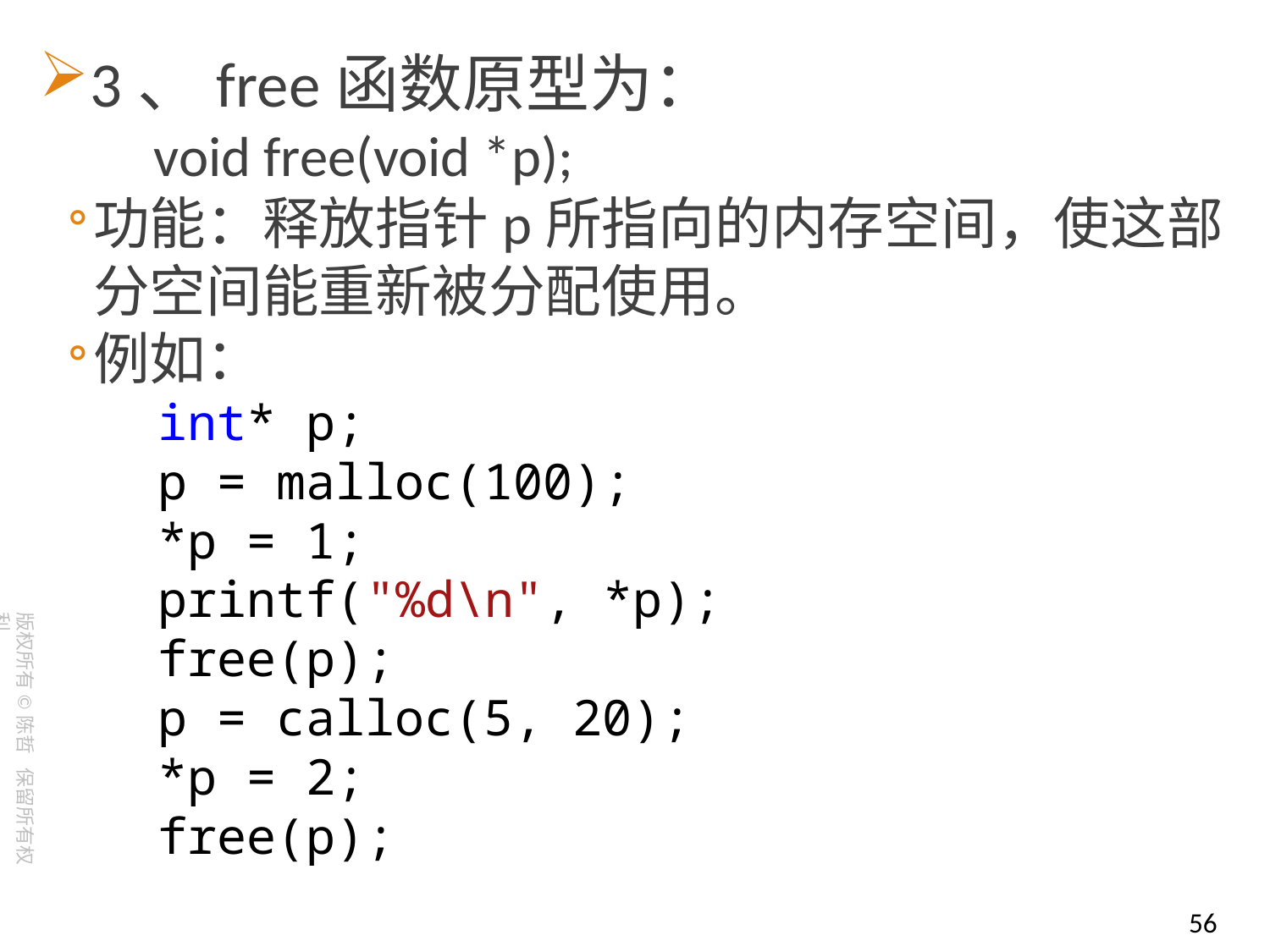

3、free函数原型为：
         void free(void *p);
功能：释放指针p所指向的内存空间，使这部分空间能重新被分配使用。
例如：
    int* p;
    p = malloc(100);
    *p = 1;
    printf("%d\n", *p);
    free(p);
    p = calloc(5, 20);
    *p = 2;
    free(p);
56